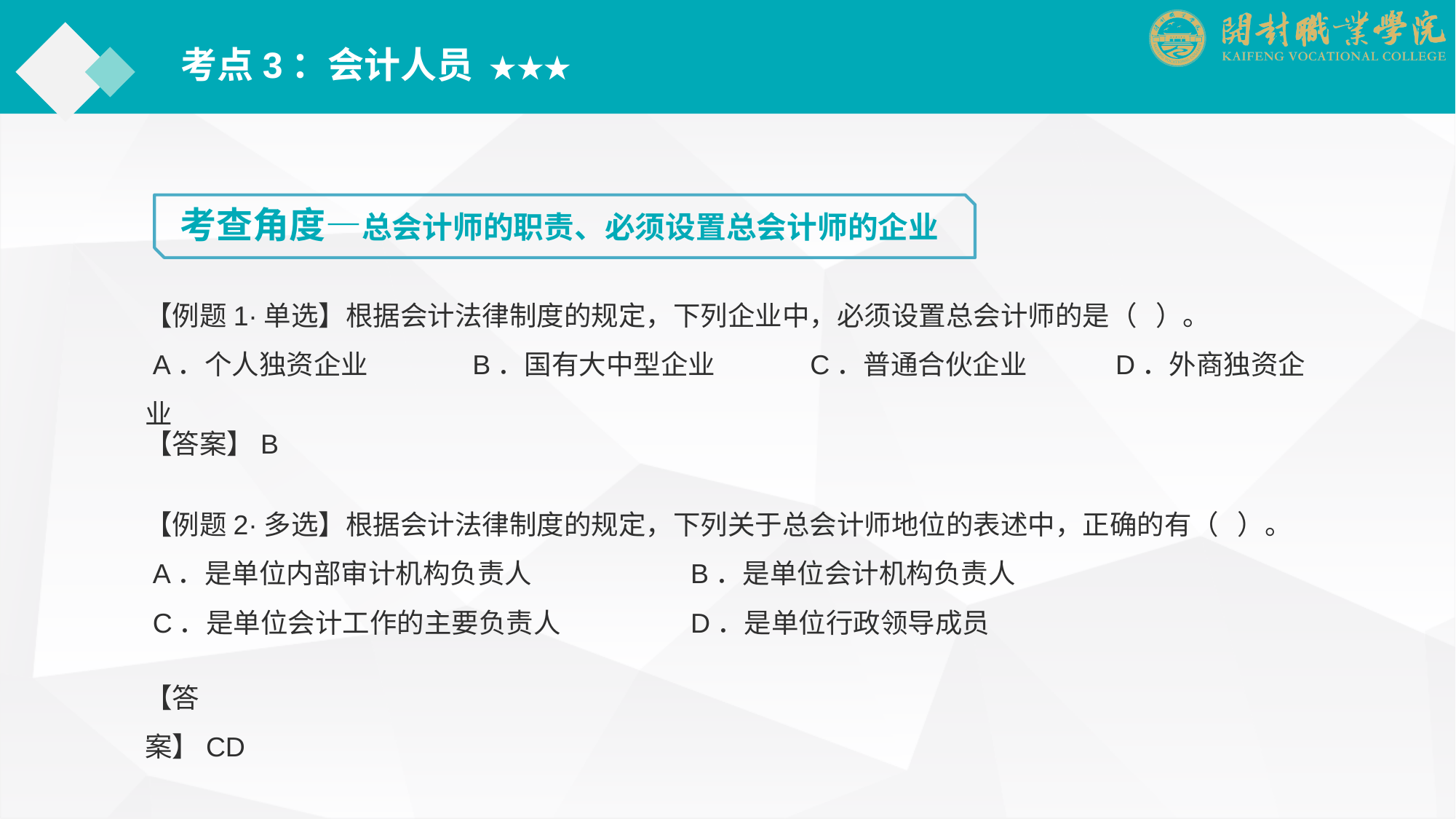

考点3：会计人员  ★★★
考查角度—总会计师的职责、必须设置总会计师的企业

【例题1·单选】根据会计法律制度的规定，下列企业中，必须设置总会计师的是（   ）。
 A．个人独资企业	B．国有大中型企业 　　　C．普通合伙企业　　　D．外商独资企业
【答案】B
【例题2·多选】根据会计法律制度的规定，下列关于总会计师地位的表述中，正确的有（   ）。
 A．是单位内部审计机构负责人		B．是单位会计机构负责人
 C．是单位会计工作的主要负责人		D．是单位行政领导成员
【答案】CD